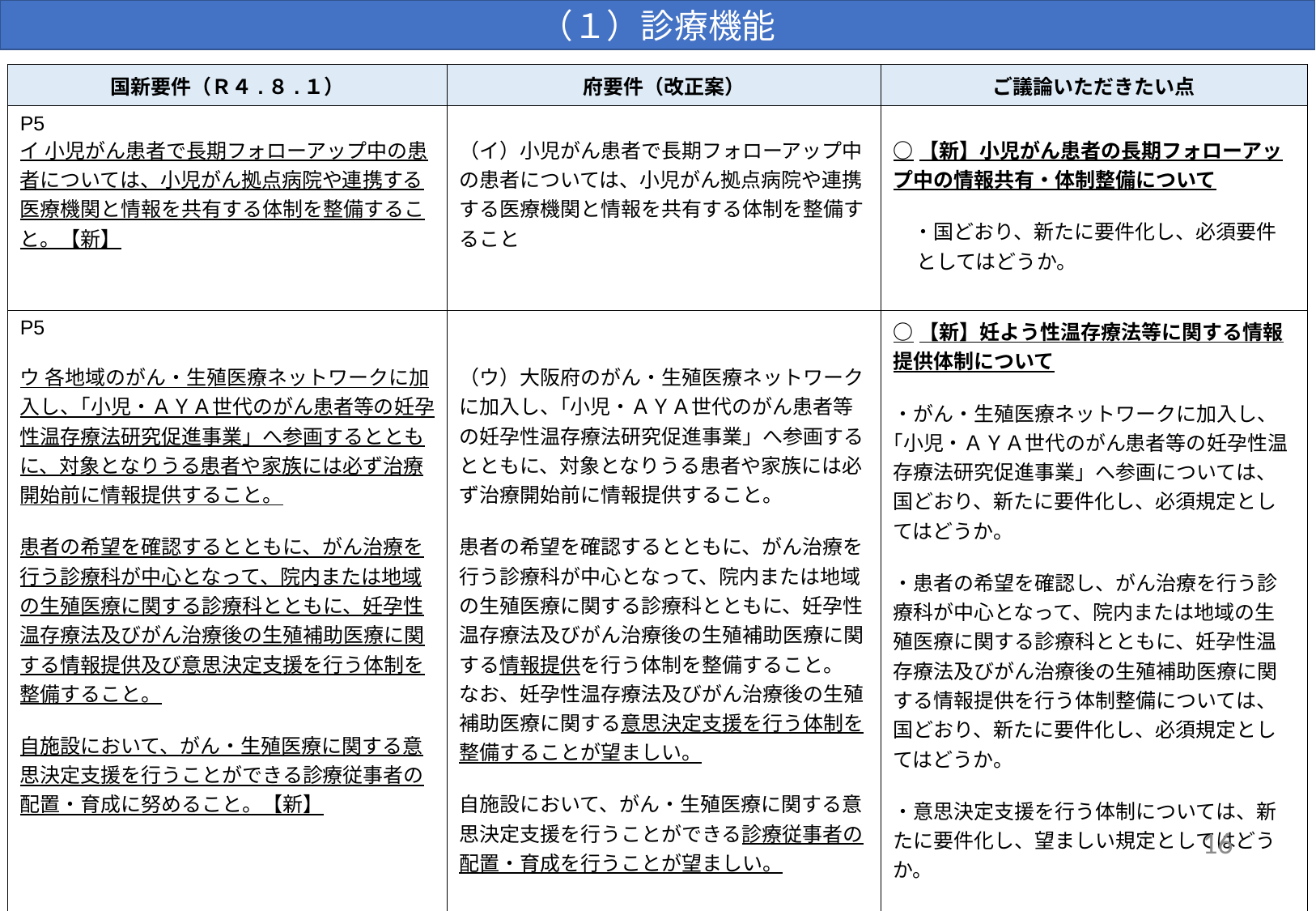

（１）診療機能
| 国新要件（Ｒ４.８.１） | 府要件（改正案） | ご議論いただきたい点 |
| --- | --- | --- |
| P5 イ 小児がん患者で長期フォローアップ中の患者については、小児がん拠点病院や連携する医療機関と情報を共有する体制を整備すること。【新】 | （イ）小児がん患者で長期フォローアップ中の患者については、小児がん拠点病院や連携する医療機関と情報を共有する体制を整備すること | ○【新】小児がん患者の長期フォローアップ中の情報共有・体制整備について 　・国どおり、新たに要件化し、必須要件としてはどうか。 |
| P5 ウ 各地域のがん・生殖医療ネットワークに加入し、｢小児・ＡＹＡ世代のがん患者等の妊孕性温存療法研究促進事業」へ参画するとともに、対象となりうる患者や家族には必ず治療開始前に情報提供すること。 患者の希望を確認するとともに、がん治療を行う診療科が中心となって、院内または地域の生殖医療に関する診療科とともに、妊孕性温存療法及びがん治療後の生殖補助医療に関する情報提供及び意思決定支援を行う体制を整備すること。 自施設において、がん・生殖医療に関する意思決定支援を行うことができる診療従事者の配置・育成に努めること。【新】 | （ウ）大阪府のがん・生殖医療ネットワークに加入し、｢小児・ＡＹＡ世代のがん患者等の妊孕性温存療法研究促進事業」へ参画するとともに、対象となりうる患者や家族には必ず治療開始前に情報提供すること。 患者の希望を確認するとともに、がん治療を行う診療科が中心となって、院内または地域の生殖医療に関する診療科とともに、妊孕性温存療法及びがん治療後の生殖補助医療に関する情報提供を行う体制を整備すること。 なお、妊孕性温存療法及びがん治療後の生殖補助医療に関する意思決定支援を行う体制を整備することが望ましい。 自施設において、がん・生殖医療に関する意思決定支援を行うことができる診療従事者の配置・育成を行うことが望ましい。 | ○【新】妊よう性温存療法等に関する情報提供体制について ・がん・生殖医療ネットワークに加入し、｢小児・ＡＹＡ世代のがん患者等の妊孕性温存療法研究促進事業」へ参画については、国どおり、新たに要件化し、必須規定としてはどうか。 ・患者の希望を確認し、がん治療を行う診療科が中心となって、院内または地域の生殖医療に関する診療科とともに、妊孕性温存療法及びがん治療後の生殖補助医療に関する情報提供を行う体制整備については、国どおり、新たに要件化し、必須規定としてはどうか。 ・意思決定支援を行う体制については、新たに要件化し、望ましい規定としてはどうか。 ・自施設において、がん・生殖医療に関する意思決定支援を行うことができる診療従事者の配置・育成については、新たに要件化し、望ましい規定としてはどうか。 |
16